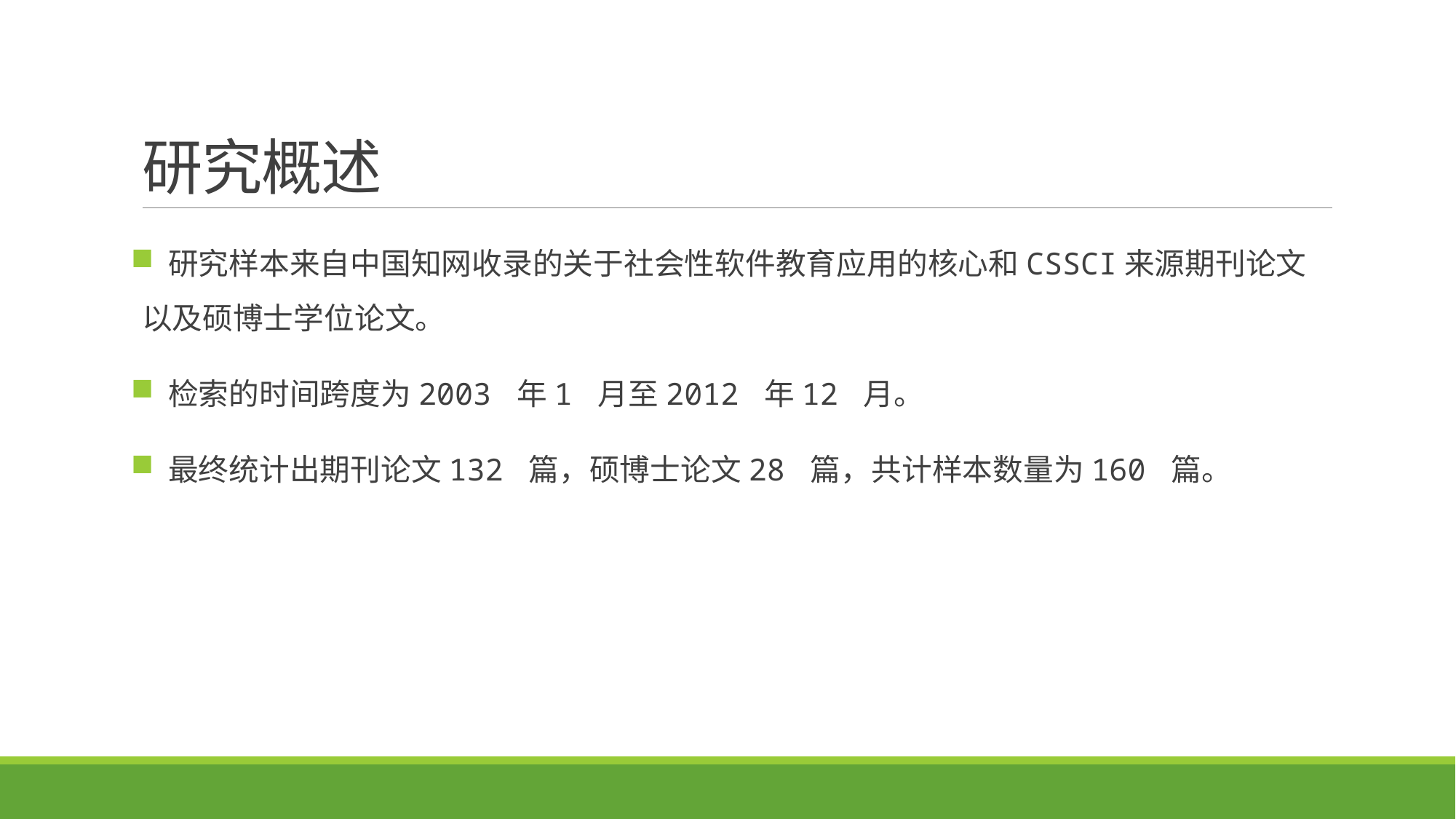

# 研究概述
 研究样本来自中国知网收录的关于社会性软件教育应用的核心和CSSCI来源期刊论文以及硕博士学位论文。
 检索的时间跨度为2003 年1 月至2012 年12 月。
 最终统计出期刊论文132 篇，硕博士论文28 篇，共计样本数量为160 篇。